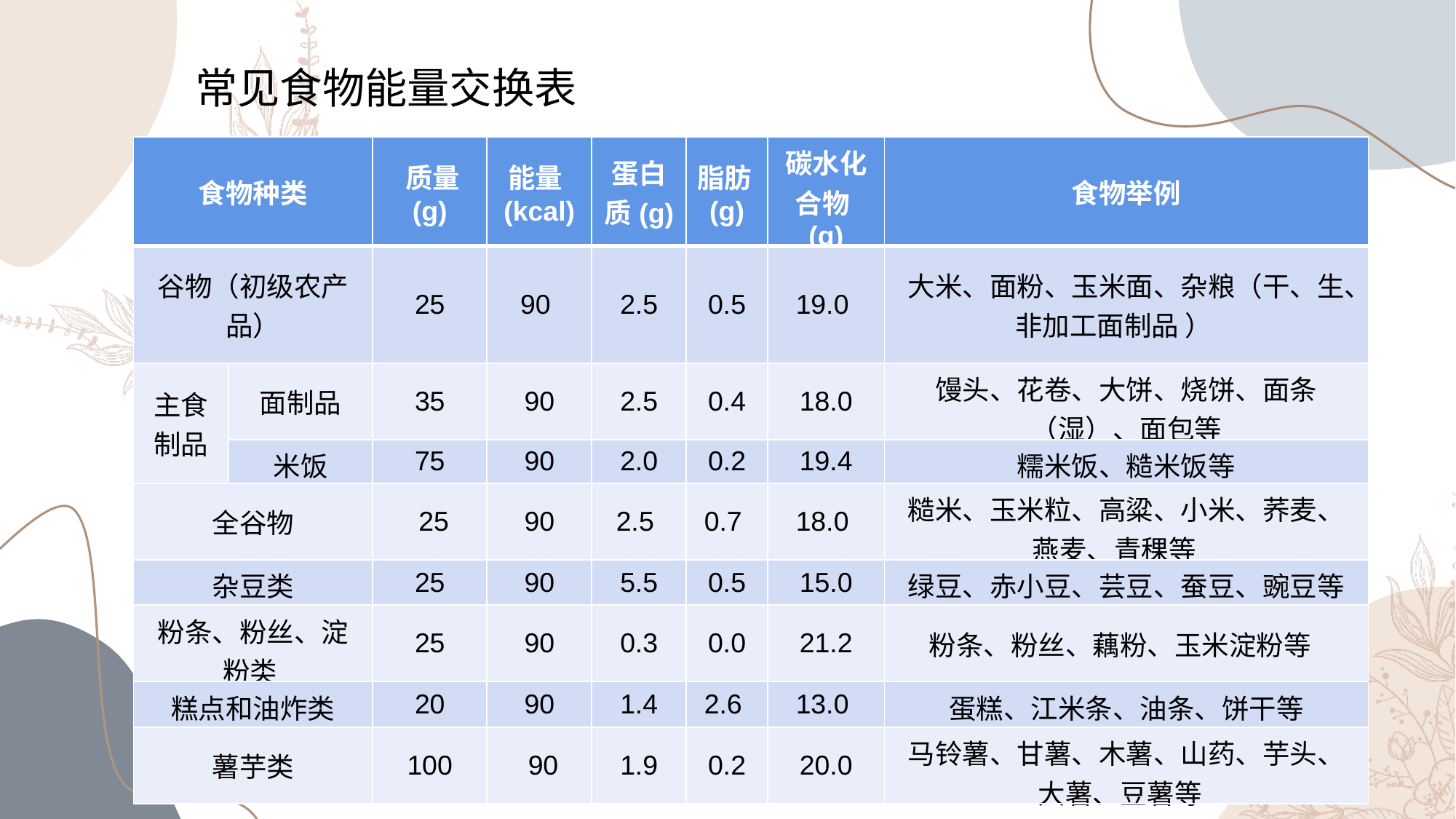

常见食物能量交换表
| 食物种类 |  | 质量(g) | 能量(kcal) | 蛋白质(g) | 脂肪(g) | 碳水化合物(g) | 食物举例 |
| --- | --- | --- | --- | --- | --- | --- | --- |
| 谷物（初级农产品） |  | 25 | 90 | 2.5 | 0.5 | 19.0 | 大米、面粉、玉米面、杂粮（干、生、非加工面制品 ） |
| 主食制品 | 面制品 | 35 | 90 | 2.5 | 0.4 | 18.0 | 馒头、花卷、大饼、烧饼、面条（湿）、面包等 |
|  | 米饭 | 75 | 90 | 2.0 | 0.2 | 19.4 | 糯米饭、糙米饭等 |
| 全谷物 |  | 25 | 90 | 2.5 | 0.7 | 18.0 | 糙米、玉米粒、高粱、小米、荞麦、燕麦、青稞等 |
| 杂豆类 |  | 25 | 90 | 5.5 | 0.5 | 15.0 | 绿豆、赤小豆、芸豆、蚕豆、豌豆等 |
| 粉条、粉丝、淀粉类 |  | 25 | 90 | 0.3 | 0.0 | 21.2 | 粉条、粉丝、藕粉、玉米淀粉等 |
| 糕点和油炸类 |  | 20 | 90 | 1.4 | 2.6 | 13.0 | 蛋糕、江米条、油条、饼干等 |
| 薯芋类 |  | 100 | 90 | 1.9 | 0.2 | 20.0 | 马铃薯、甘薯、木薯、山药、芋头、大薯、豆薯等 |

90%